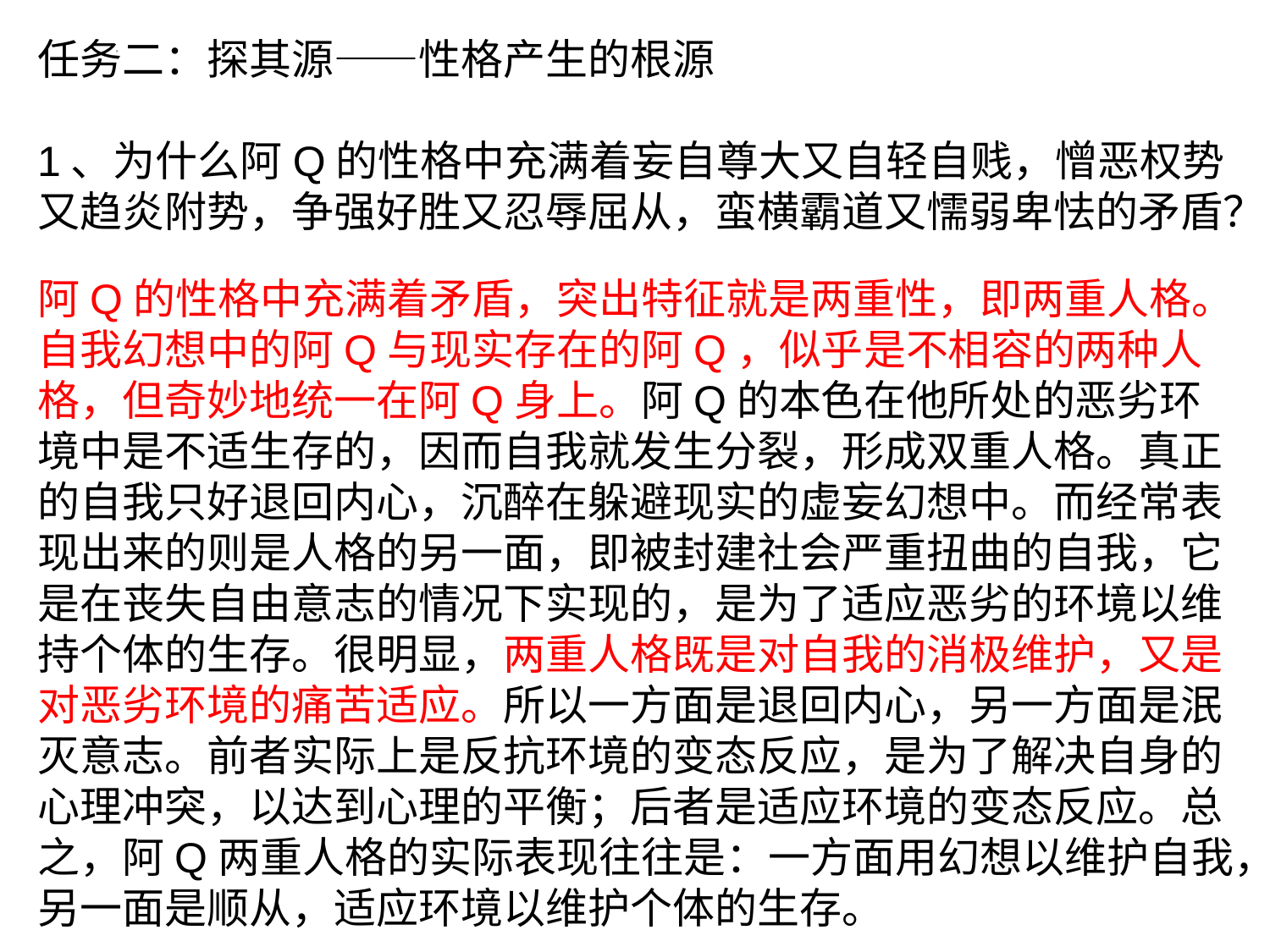

任务二：探其源——性格产生的根源

1、为什么阿Q的性格中充满着妄自尊大又自轻自贱，憎恶权势又趋炎附势，争强好胜又忍辱屈从，蛮横霸道又懦弱卑怯的矛盾？
阿Q的性格中充满着矛盾，突出特征就是两重性，即两重人格。自我幻想中的阿Q与现实存在的阿Q，似乎是不相容的两种人格，但奇妙地统一在阿Q身上。阿Q的本色在他所处的恶劣环境中是不适生存的，因而自我就发生分裂，形成双重人格。真正的自我只好退回内心，沉醉在躲避现实的虚妄幻想中。而经常表现出来的则是人格的另一面，即被封建社会严重扭曲的自我，它是在丧失自由意志的情况下实现的，是为了适应恶劣的环境以维持个体的生存。很明显，两重人格既是对自我的消极维护，又是对恶劣环境的痛苦适应。所以一方面是退回内心，另一方面是泯灭意志。前者实际上是反抗环境的变态反应，是为了解决自身的心理冲突，以达到心理的平衡；后者是适应环境的变态反应。总之，阿Q两重人格的实际表现往往是：一方面用幻想以维护自我，另一面是顺从，适应环境以维护个体的生存。